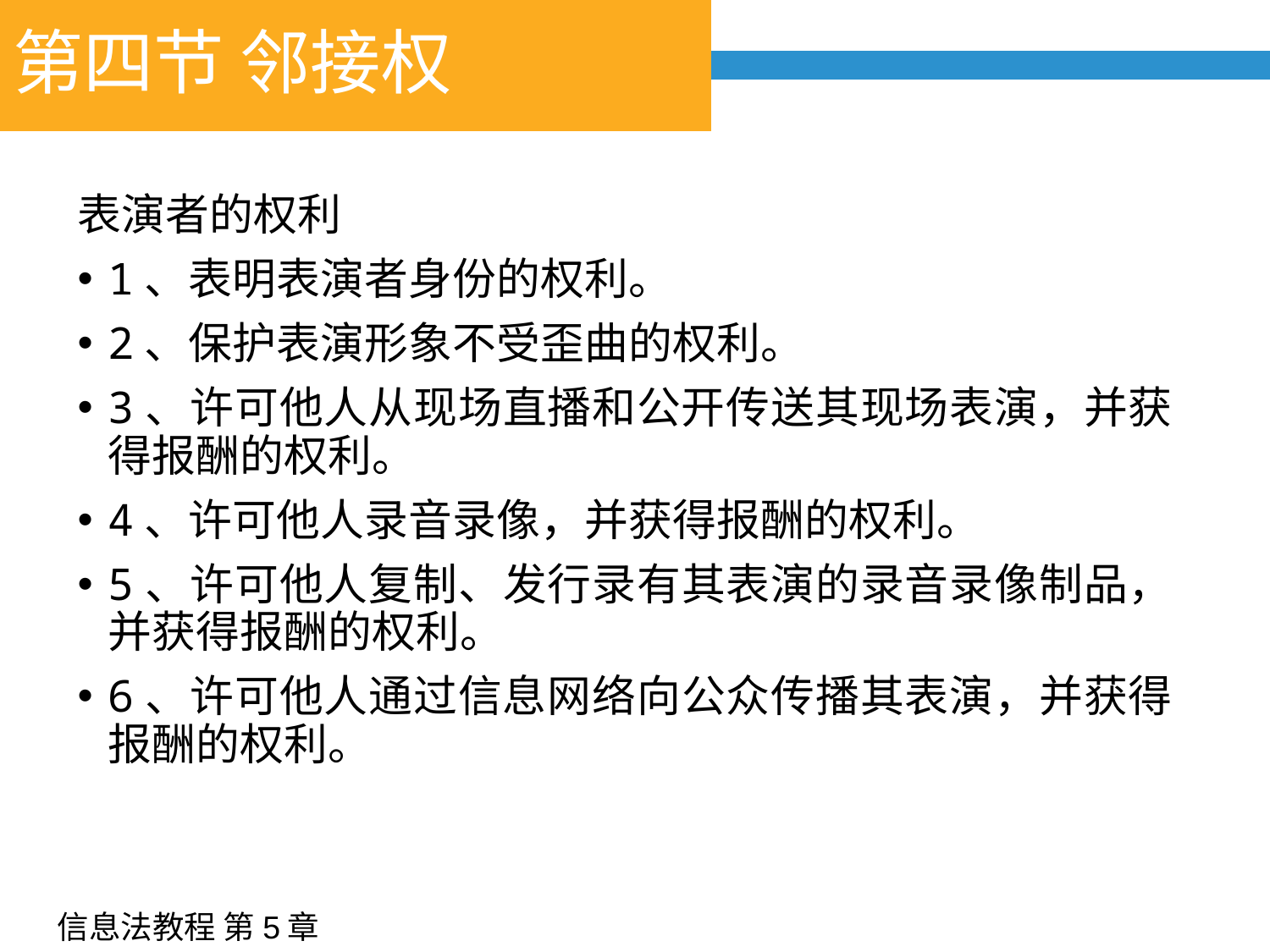

# 第四节 邻接权
表演者的权利
	1、表明表演者身份的权利。
	2、保护表演形象不受歪曲的权利。
	3、许可他人从现场直播和公开传送其现场表演，并获得报酬的权利。
	4、许可他人录音录像，并获得报酬的权利。
	5、许可他人复制、发行录有其表演的录音录像制品，并获得报酬的权利。
	6、许可他人通过信息网络向公众传播其表演，并获得报酬的权利。
信息法教程 第5章